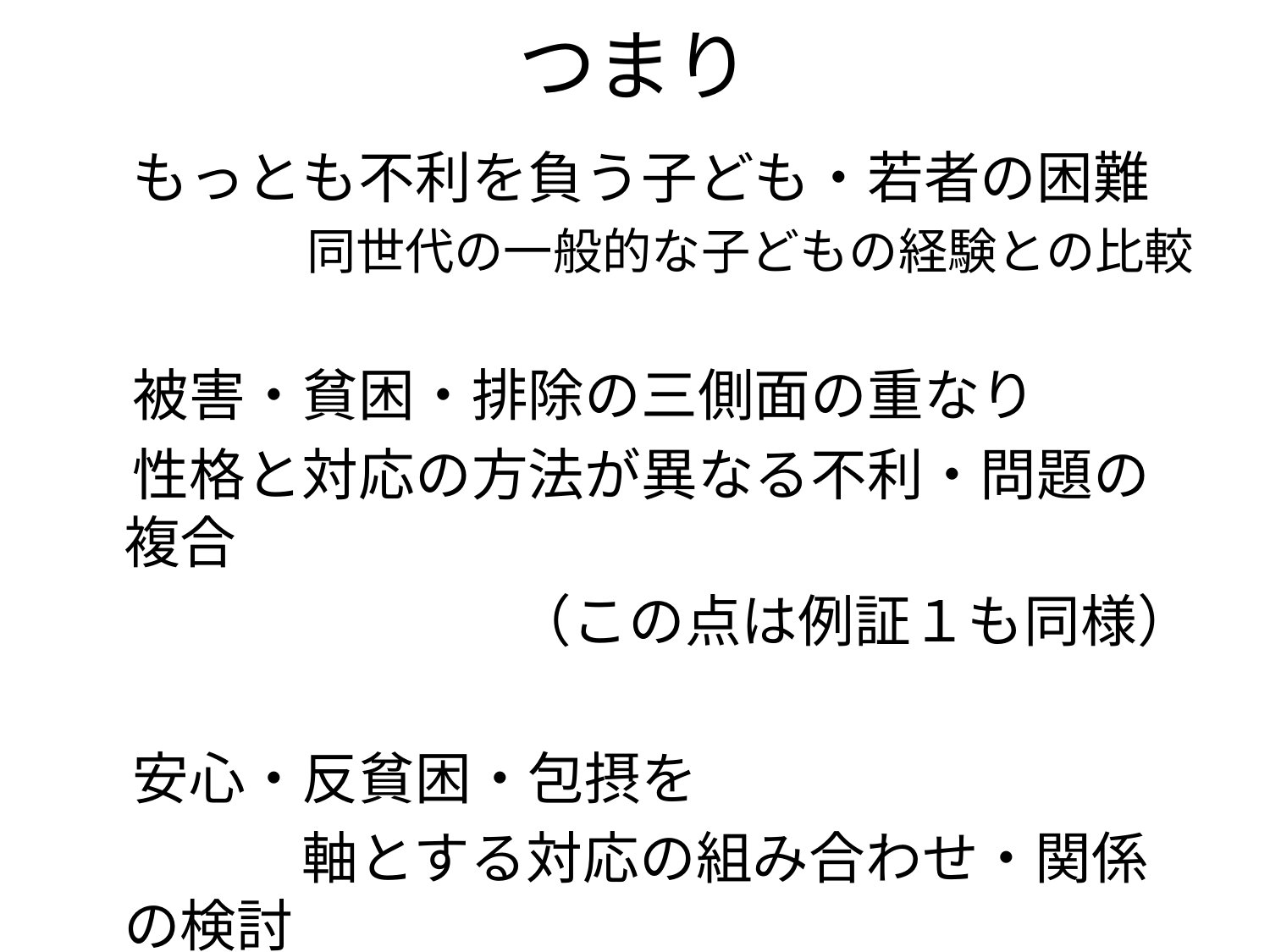

# つまり
　もっとも不利を負う子ども・若者の困難
同世代の一般的な子どもの経験との比較

　被害・貧困・排除の三側面の重なり
　性格と対応の方法が異なる不利・問題の複合
　（この点は例証１も同様）

　安心・反貧困・包摂を
　　　　軸とする対応の組み合わせ・関係の検討
　ソーシャルワークの機能